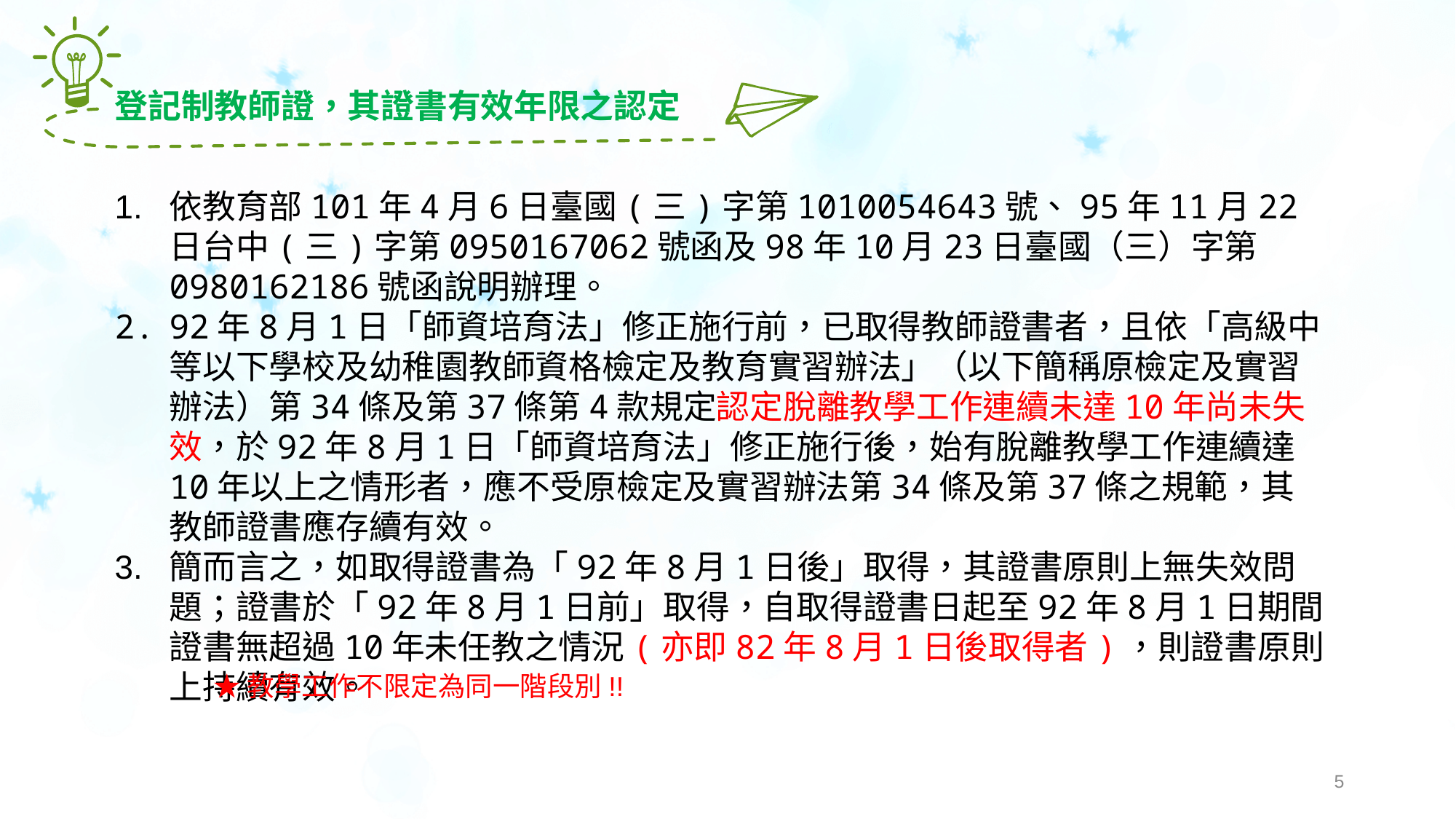

登記制教師證，其證書有效年限之認定
依教育部101年4月6日臺國(三)字第1010054643號、95年11月22日台中(三)字第0950167062號函及98年10月23日臺國（三）字第0980162186號函說明辦理。
92年8月1日「師資培育法」修正施行前，已取得教師證書者，且依「高級中等以下學校及幼稚園教師資格檢定及教育實習辦法」（以下簡稱原檢定及實習辦法）第34條及第37條第4款規定認定脫離教學工作連續未達10年尚未失效，於92年8月1日「師資培育法」修正施行後，始有脫離教學工作連續達10年以上之情形者，應不受原檢定及實習辦法第34條及第37條之規範，其教師證書應存續有效。
簡而言之，如取得證書為「92年8月1日後」取得，其證書原則上無失效問題；證書於「92年8月1日前」取得，自取得證書日起至92年8月1日期間證書無超過10年未任教之情況(亦即82年8月1日後取得者)，則證書原則上持續有效。
★教學工作不限定為同一階段別!!
5